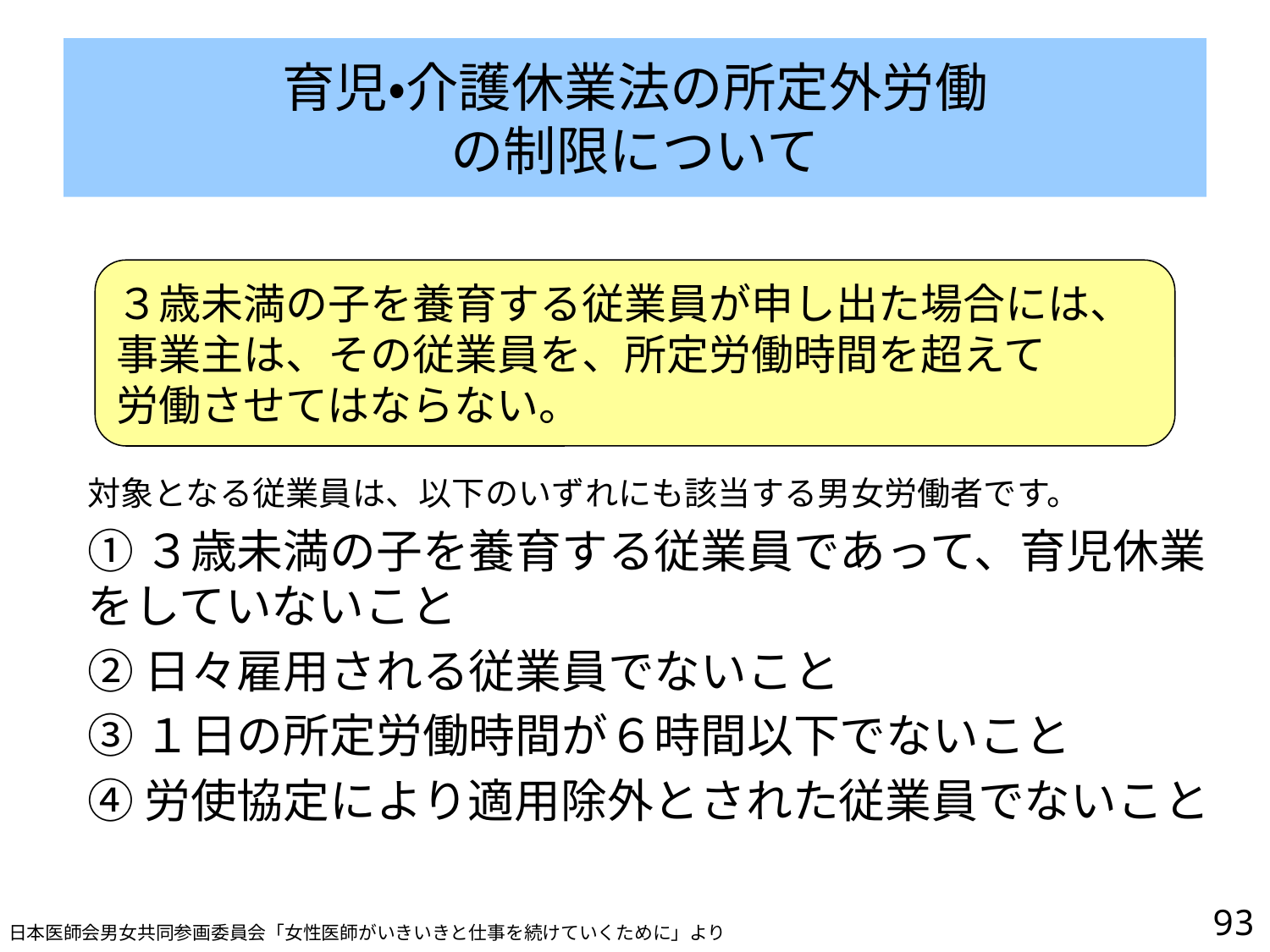

# 育児・介護休業法の所定外労働 の制限について

３歳未満の子を養育する従業員が申し出た場合には、
事業主は、その従業員を、所定労働時間を超えて
労働させてはならない。

対象となる従業員は、以下のいずれにも該当する男女労働者です。
①３歳未満の子を養育する従業員であって、育児休業をしていないこと
②日々雇用される従業員でないこと
③１日の所定労働時間が６時間以下でないこと
④労使協定により適用除外とされた従業員でないこと
93
日本医師会男女共同参画委員会「女性医師がいきいきと仕事を続けていくために」より